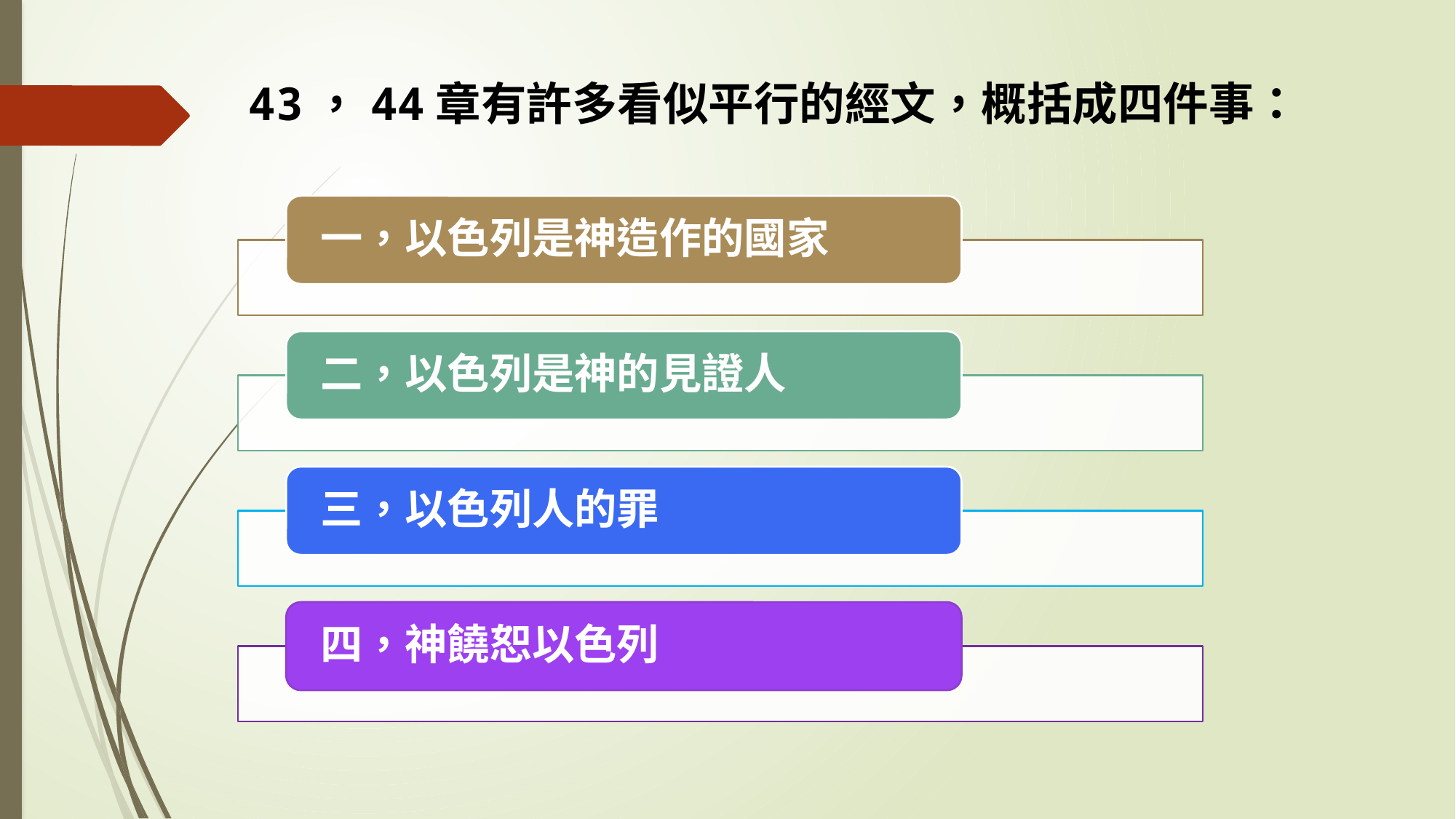

43，44章有許多看似平行的經文，概括成四件事：
一，以色列是神造作的國家
二，以色列是神的見證人
三，以色列人的罪
四，神饒恕以色列